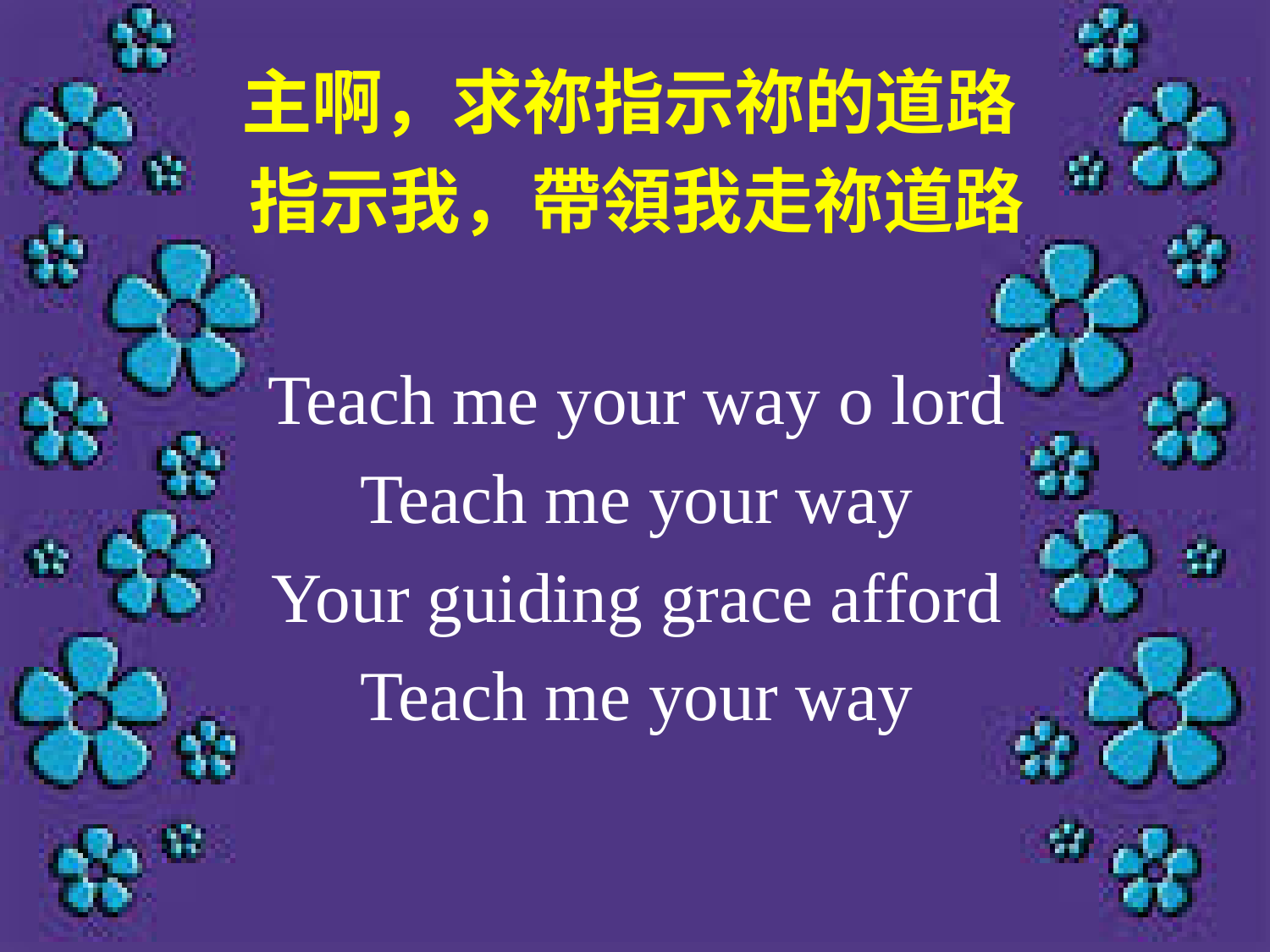

主啊，求祢指示祢的道路
指示我，帶領我走祢道路

Teach me your way o lord
Teach me your way
Your guiding grace afford
Teach me your way